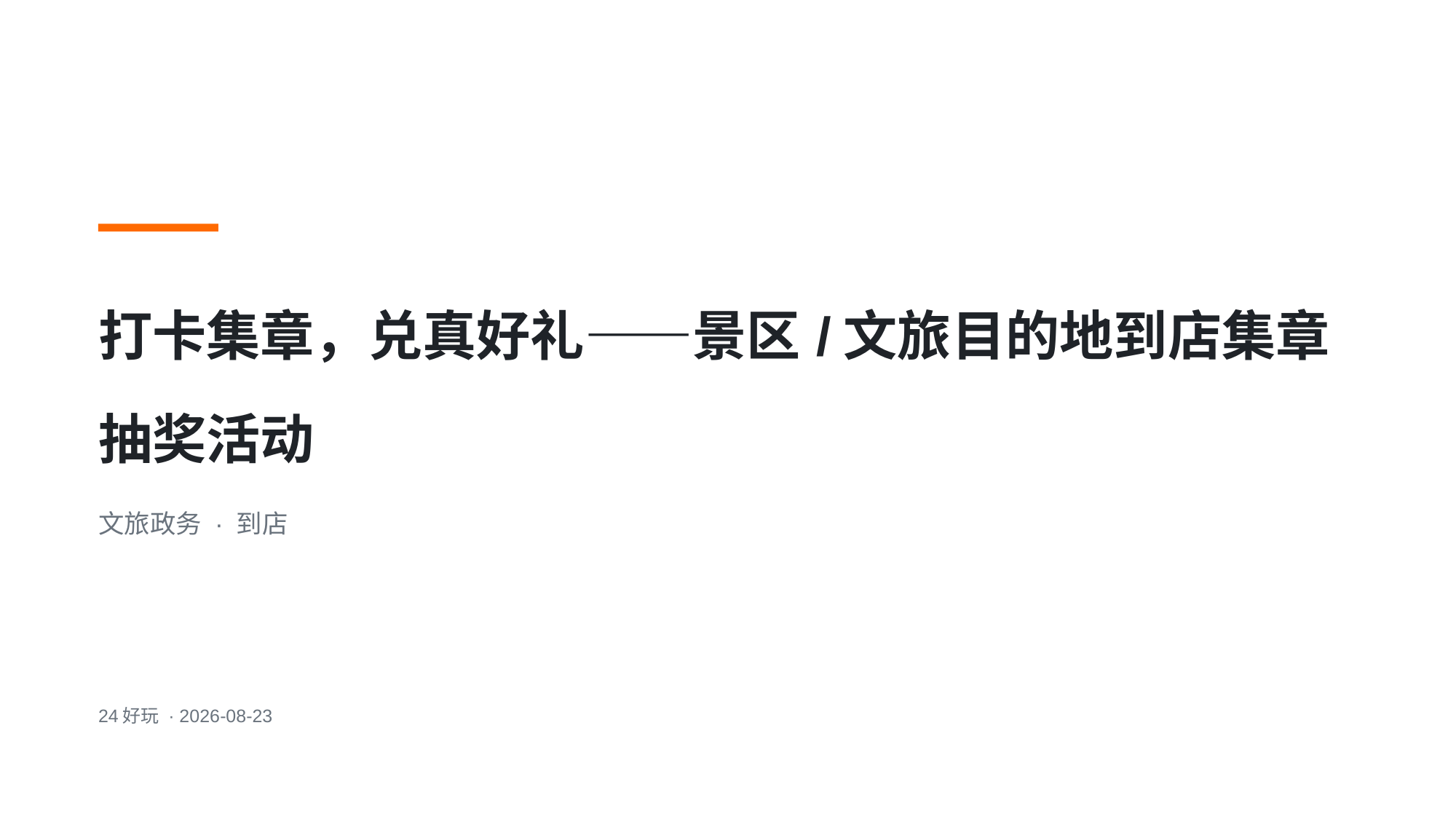

打卡集章，兑真好礼——景区/文旅目的地到店集章抽奖活动
文旅政务 · 到店
24好玩 · 2026-08-23